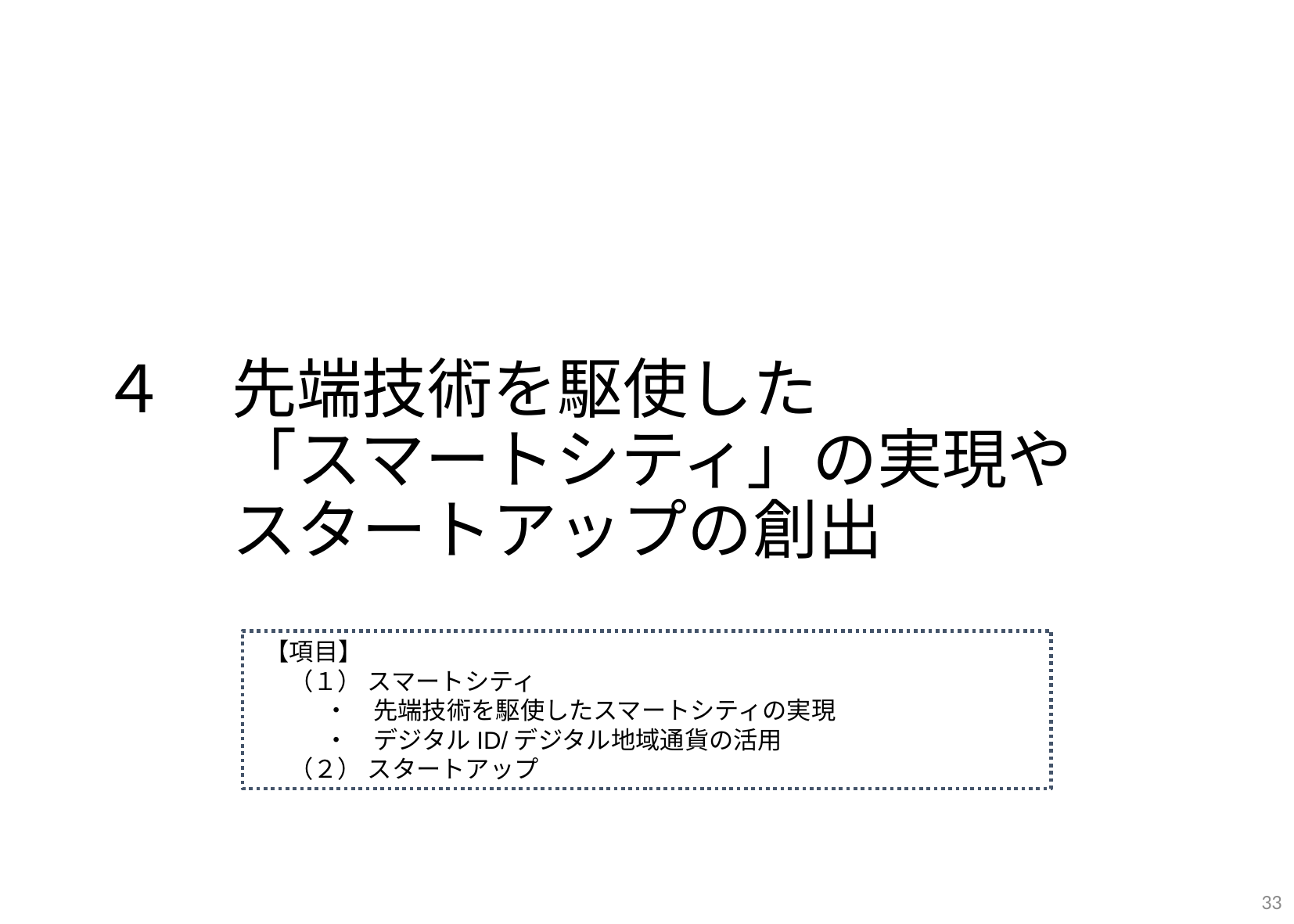

４　先端技術を駆使した
　　「スマートシティ」の実現や
　　スタートアップの創出
【項目】
（１） スマートシティ
 　・　先端技術を駆使したスマートシティの実現
 　・　デジタルID/デジタル地域通貨の活用
（２） スタートアップ
33